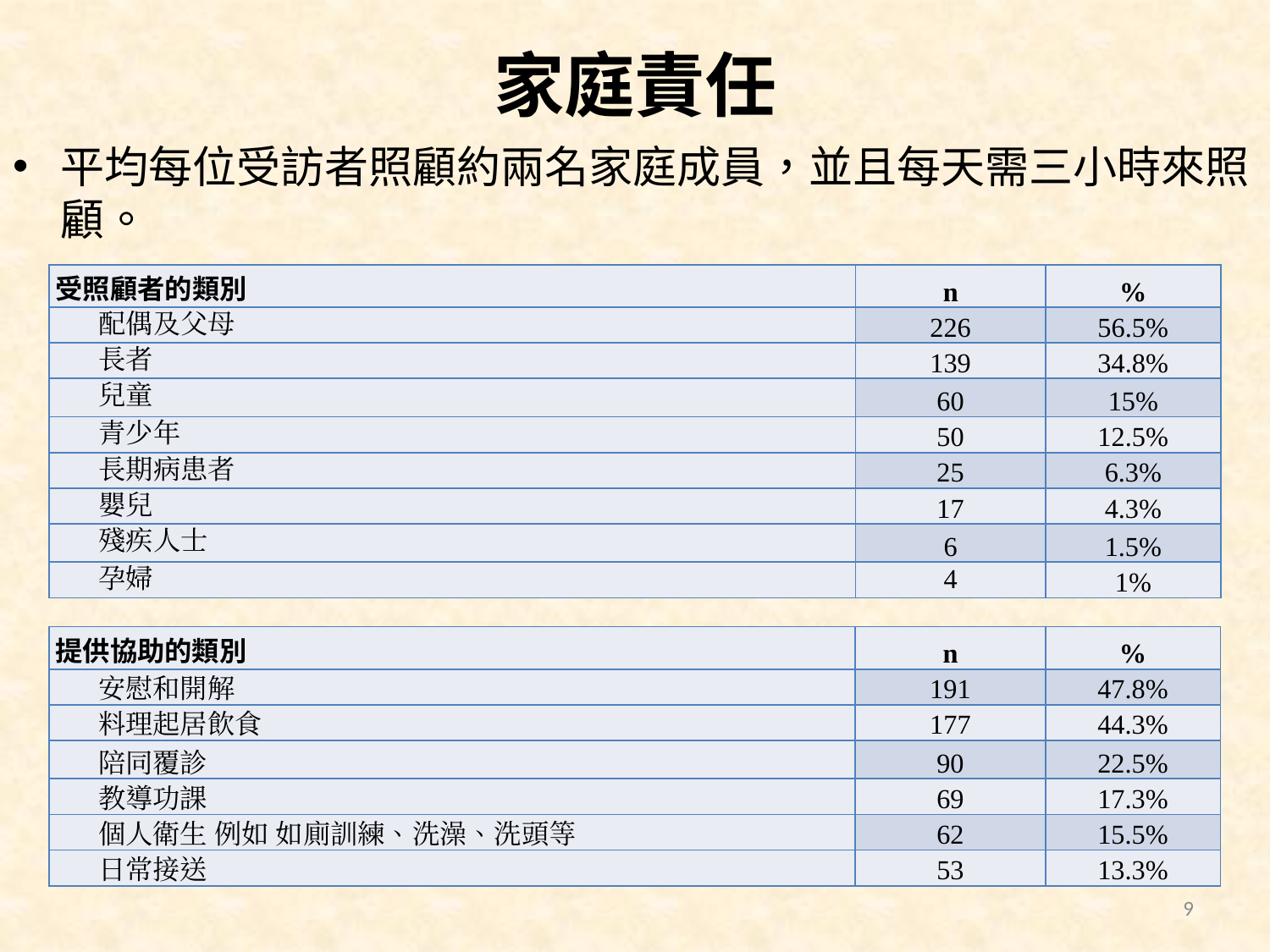

# 家庭責任
平均每位受訪者照顧約兩名家庭成員，並且每天需三小時來照顧。

| 受照顧者的類別 | n | % |
| --- | --- | --- |
| 配偶及父母 | 226 | 56.5% |
| 長者 | 139 | 34.8% |
| 兒童 | 60 | 15% |
| 青少年 | 50 | 12.5% |
| 長期病患者 | 25 | 6.3% |
| 嬰兒 | 17 | 4.3% |
| 殘疾人士 | 6 | 1.5% |
| 孕婦 | 4 | 1% |
| 提供協助的類別 | n | % |
| --- | --- | --- |
| 安慰和開解 | 191 | 47.8% |
| 料理起居飲食 | 177 | 44.3% |
| 陪同覆診 | 90 | 22.5% |
| 教導功課 | 69 | 17.3% |
| 個人衛生 例如 如廁訓練、洗澡、洗頭等 | 62 | 15.5% |
| 日常接送 | 53 | 13.3% |
9